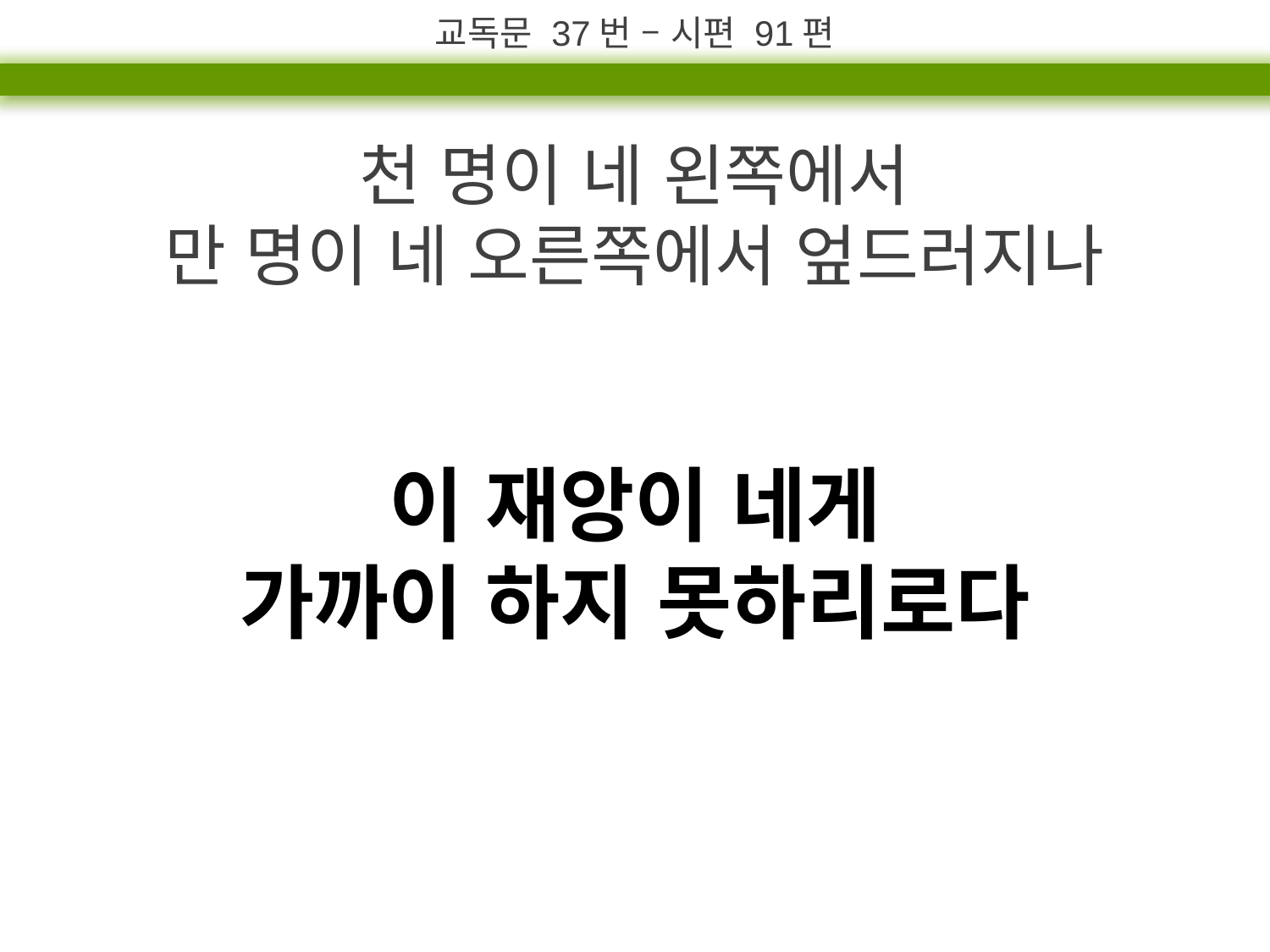

교독문 37번 – 시편 91편

천 명이 네 왼쪽에서
만 명이 네 오른쪽에서 엎드러지나
이 재앙이 네게
가까이 하지 못하리로다